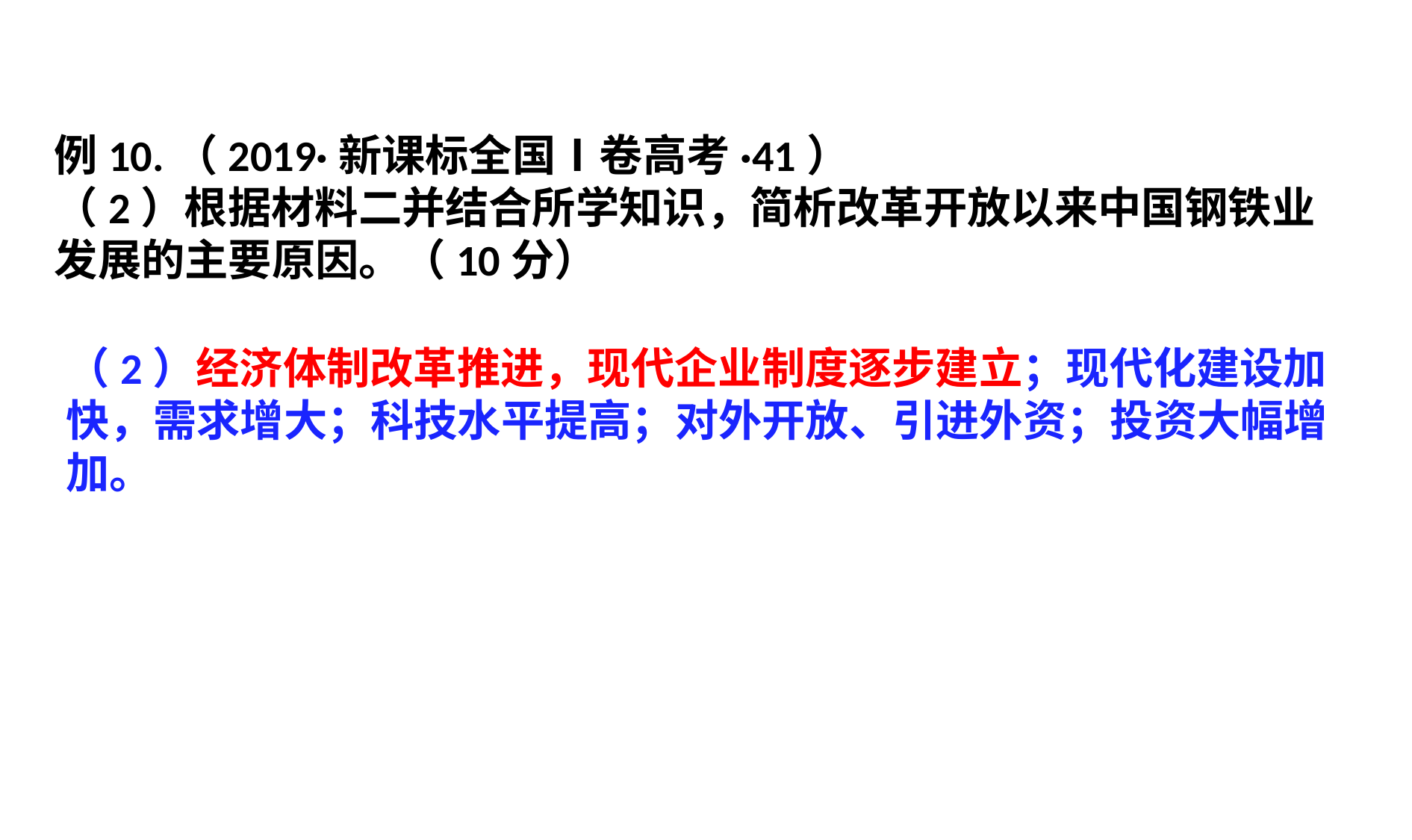

例10.（2019·新课标全国Ⅰ卷高考·41）
（2）根据材料二并结合所学知识，简析改革开放以来中国钢铁业发展的主要原因。（10分）
（2）经济体制改革推进，现代企业制度逐步建立；现代化建设加快，需求增大；科技水平提高；对外开放、引进外资；投资大幅增加。